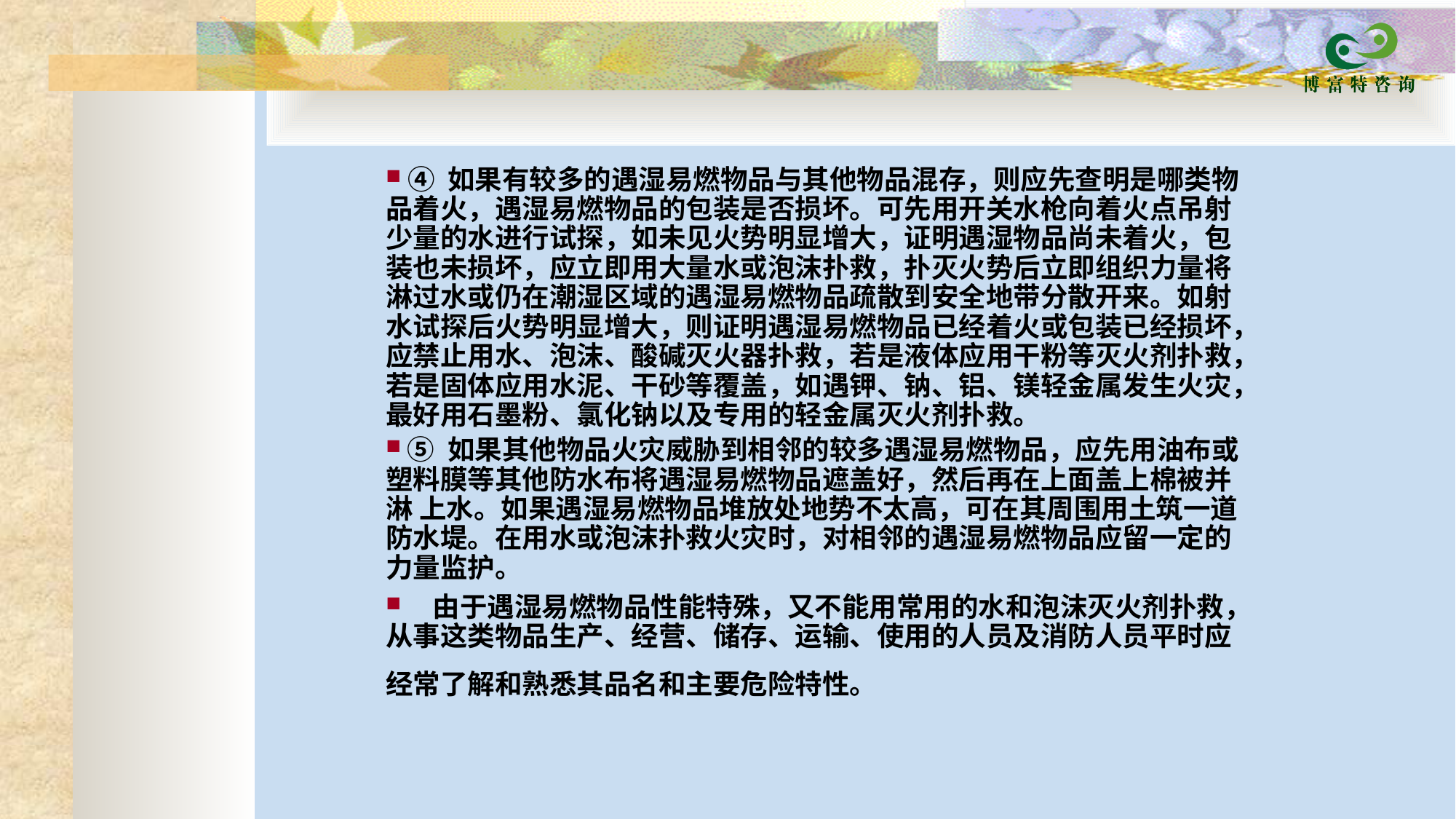

④ 如果有较多的遇湿易燃物品与其他物品混存，则应先查明是哪类物品着火，遇湿易燃物品的包装是否损坏。可先用开关水枪向着火点吊射少量的水进行试探，如未见火势明显增大，证明遇湿物品尚未着火，包装也未损坏，应立即用大量水或泡沫扑救，扑灭火势后立即组织力量将淋过水或仍在潮湿区域的遇湿易燃物品疏散到安全地带分散开来。如射水试探后火势明显增大，则证明遇湿易燃物品已经着火或包装已经损坏，应禁止用水、泡沫、酸碱灭火器扑救，若是液体应用干粉等灭火剂扑救，若是固体应用水泥、干砂等覆盖，如遇钾、钠、铝、镁轻金属发生火灾，最好用石墨粉、氯化钠以及专用的轻金属灭火剂扑救。
 ⑤ 如果其他物品火灾威胁到相邻的较多遇湿易燃物品，应先用油布或塑料膜等其他防水布将遇湿易燃物品遮盖好，然后再在上面盖上棉被并淋 上水。如果遇湿易燃物品堆放处地势不太高，可在其周围用土筑一道防水堤。在用水或泡沫扑救火灾时，对相邻的遇湿易燃物品应留一定的力量监护。
    由于遇湿易燃物品性能特殊，又不能用常用的水和泡沫灭火剂扑救，从事这类物品生产、经营、储存、运输、使用的人员及消防人员平时应经常了解和熟悉其品名和主要危险特性。